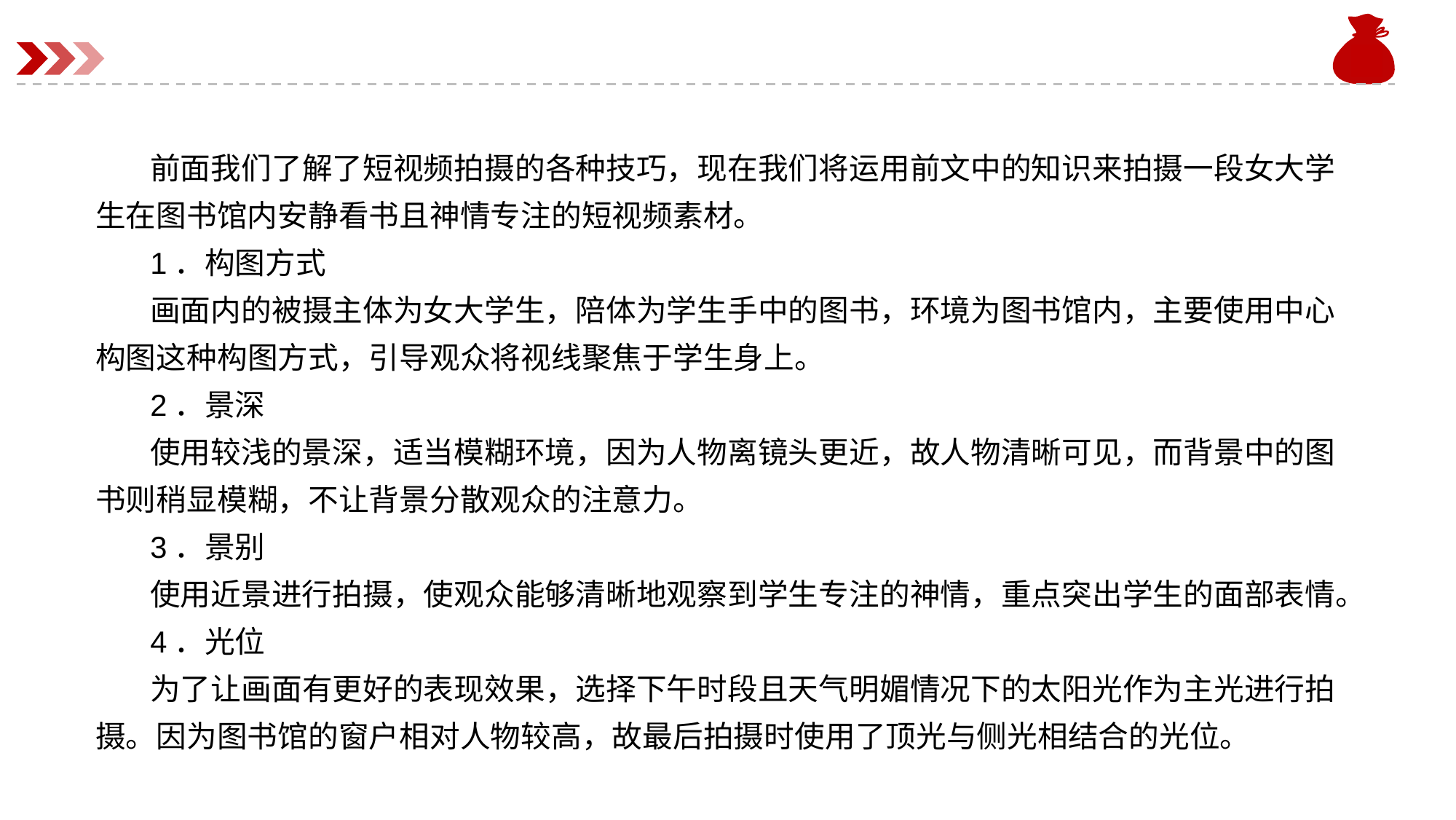

49
前面我们了解了短视频拍摄的各种技巧，现在我们将运用前文中的知识来拍摄一段女大学生在图书馆内安静看书且神情专注的短视频素材。
1．构图方式
画面内的被摄主体为女大学生，陪体为学生手中的图书，环境为图书馆内，主要使用中心构图这种构图方式，引导观众将视线聚焦于学生身上。
2．景深
使用较浅的景深，适当模糊环境，因为人物离镜头更近，故人物清晰可见，而背景中的图书则稍显模糊，不让背景分散观众的注意力。
3．景别
使用近景进行拍摄，使观众能够清晰地观察到学生专注的神情，重点突出学生的面部表情。
4．光位
为了让画面有更好的表现效果，选择下午时段且天气明媚情况下的太阳光作为主光进行拍摄。因为图书馆的窗户相对人物较高，故最后拍摄时使用了顶光与侧光相结合的光位。